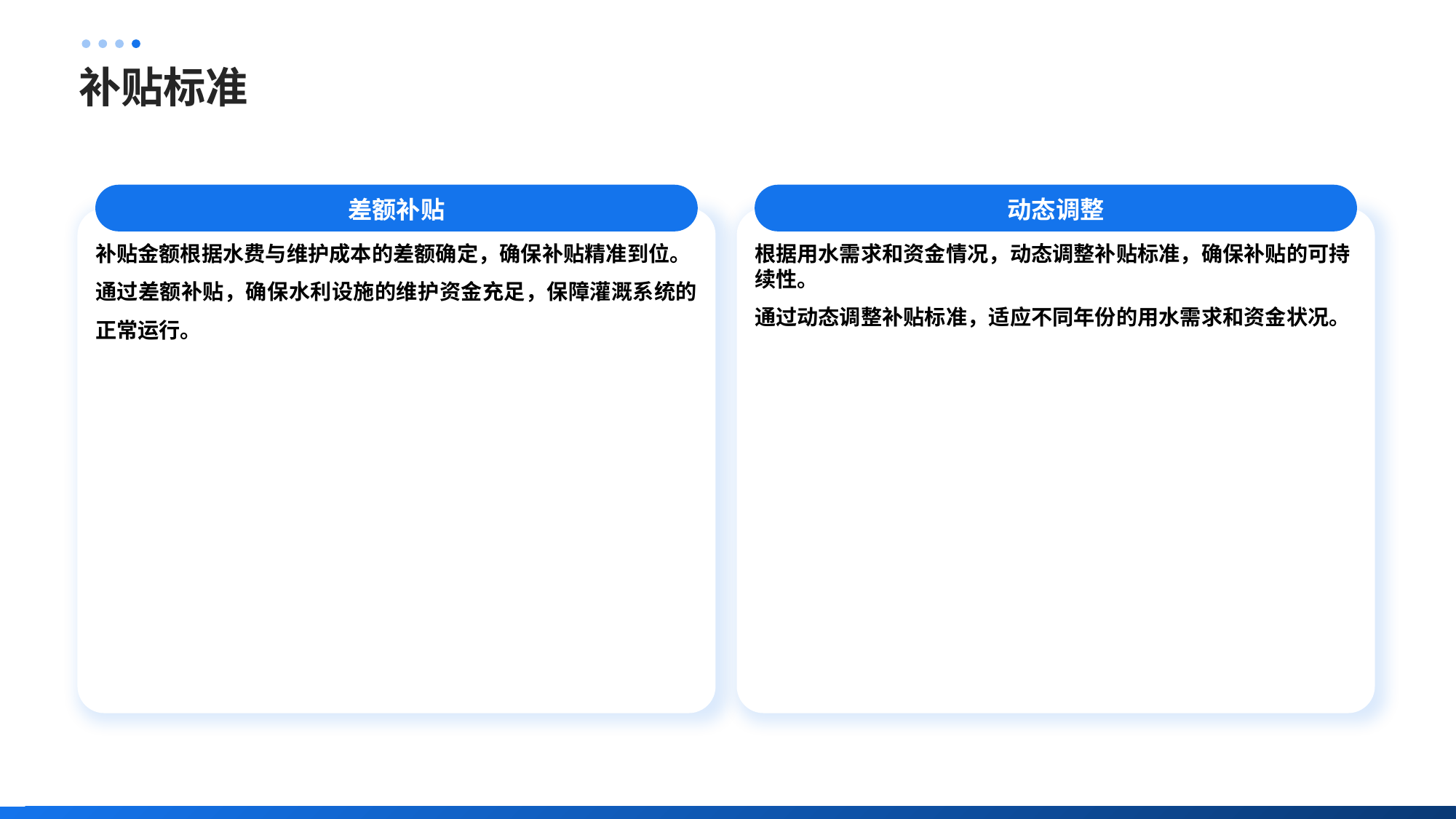

补贴标准

动态调整
差额补贴

补贴金额根据水费与维护成本的差额确定，确保补贴精准到位。
通过差额补贴，确保水利设施的维护资金充足，保障灌溉系统的正常运行。
根据用水需求和资金情况，动态调整补贴标准，确保补贴的可持续性。
通过动态调整补贴标准，适应不同年份的用水需求和资金状况。